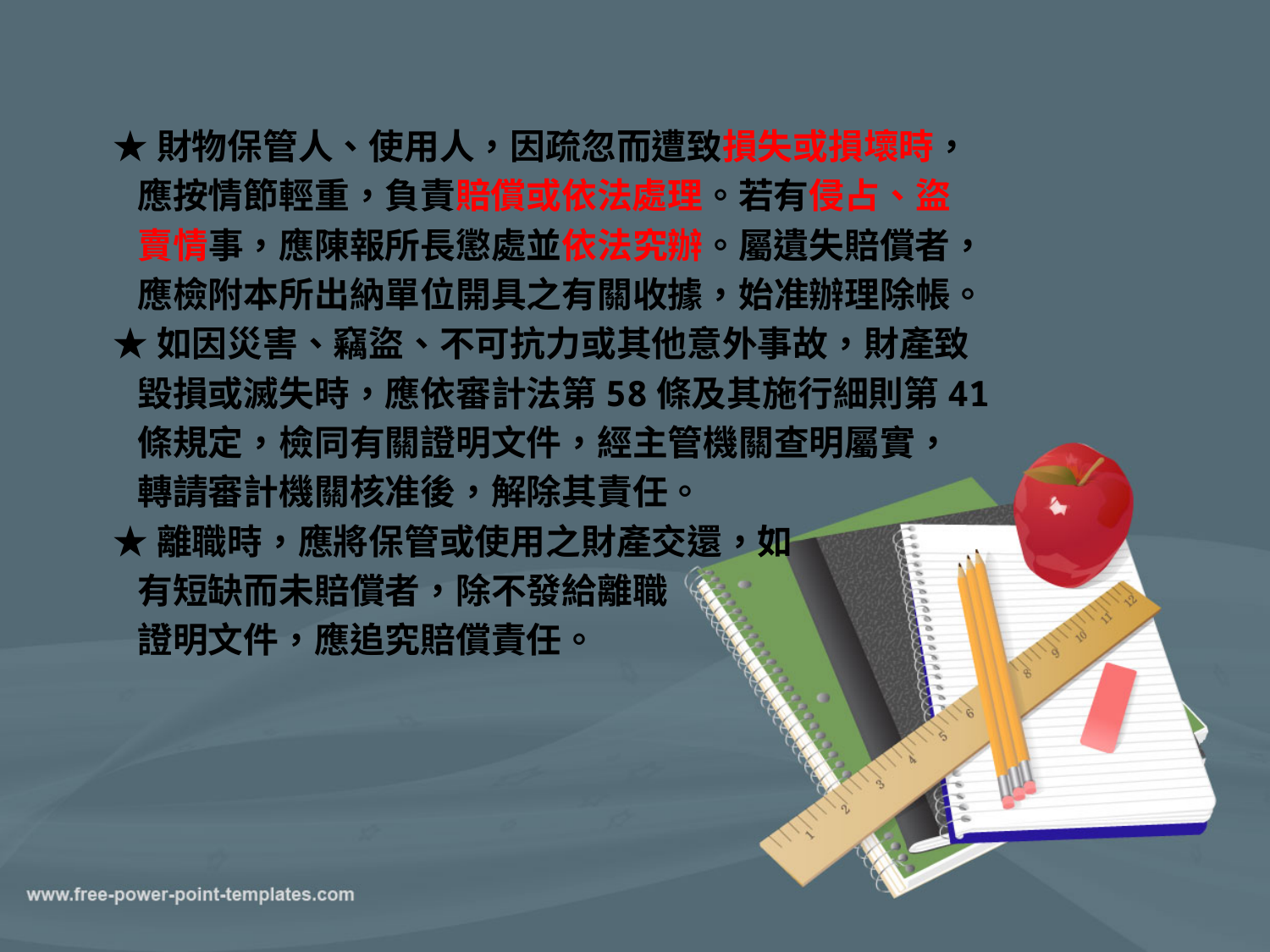

★財物保管人、使用人，因疏忽而遭致損失或損壞時，
  應按情節輕重，負責賠償或依法處理。若有侵占、盜
  賣情事，應陳報所長懲處並依法究辦。屬遺失賠償者，
  應檢附本所出納單位開具之有關收據，始准辦理除帳。
★如因災害、竊盜、不可抗力或其他意外事故，財產致
  毀損或滅失時，應依審計法第58條及其施行細則第41
  條規定，檢同有關證明文件，經主管機關查明屬實，
  轉請審計機關核准後，解除其責任。
★離職時，應將保管或使用之財產交還，如
  有短缺而未賠償者，除不發給離職
  證明文件，應追究賠償責任。